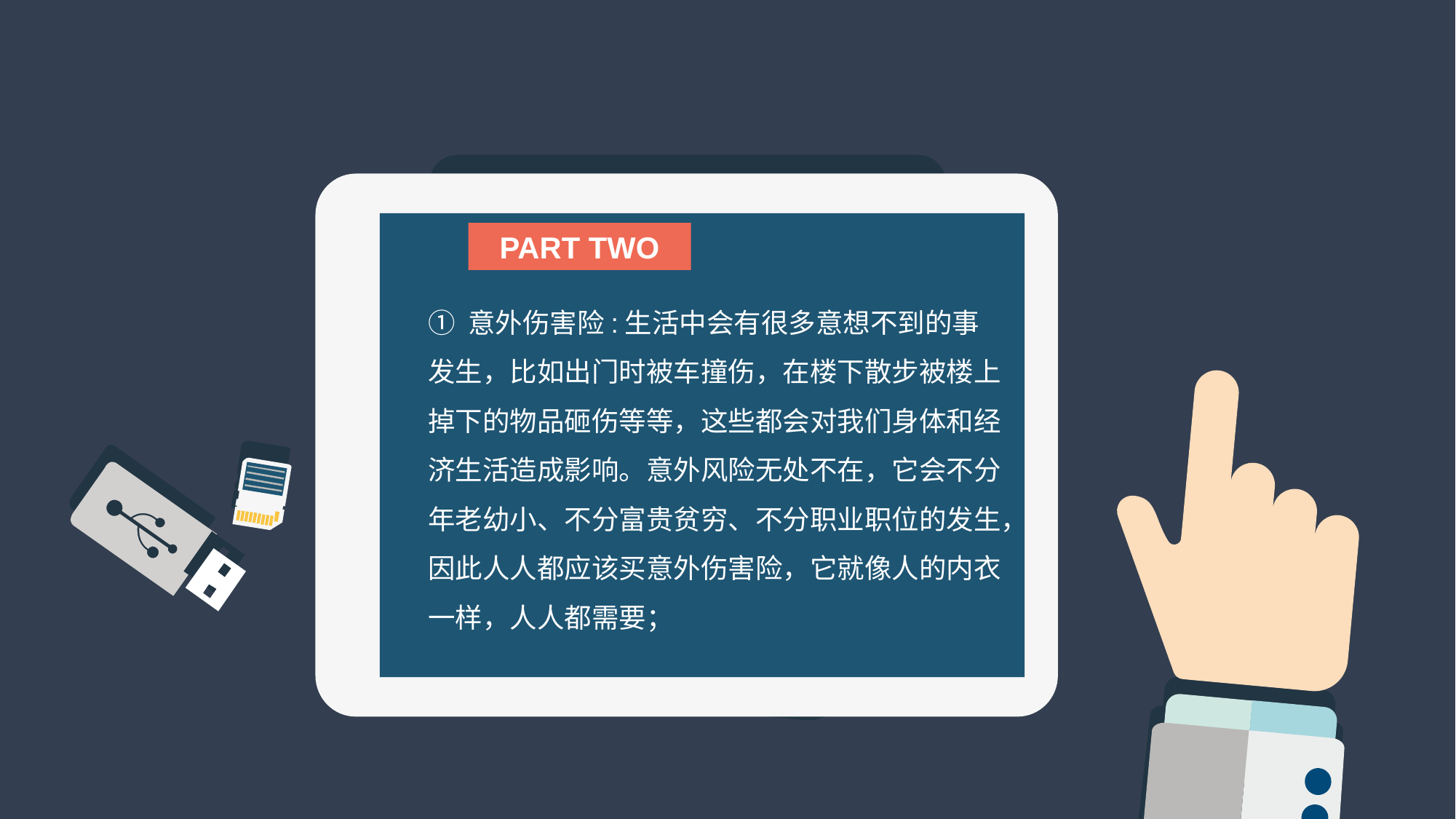

PART TWO
① 意外伤害险:生活中会有很多意想不到的事发生，比如出门时被车撞伤，在楼下散步被楼上掉下的物品砸伤等等，这些都会对我们身体和经济生活造成影响。意外风险无处不在，它会不分年老幼小、不分富贵贫穷、不分职业职位的发生，因此人人都应该买意外伤害险，它就像人的内衣一样，人人都需要；